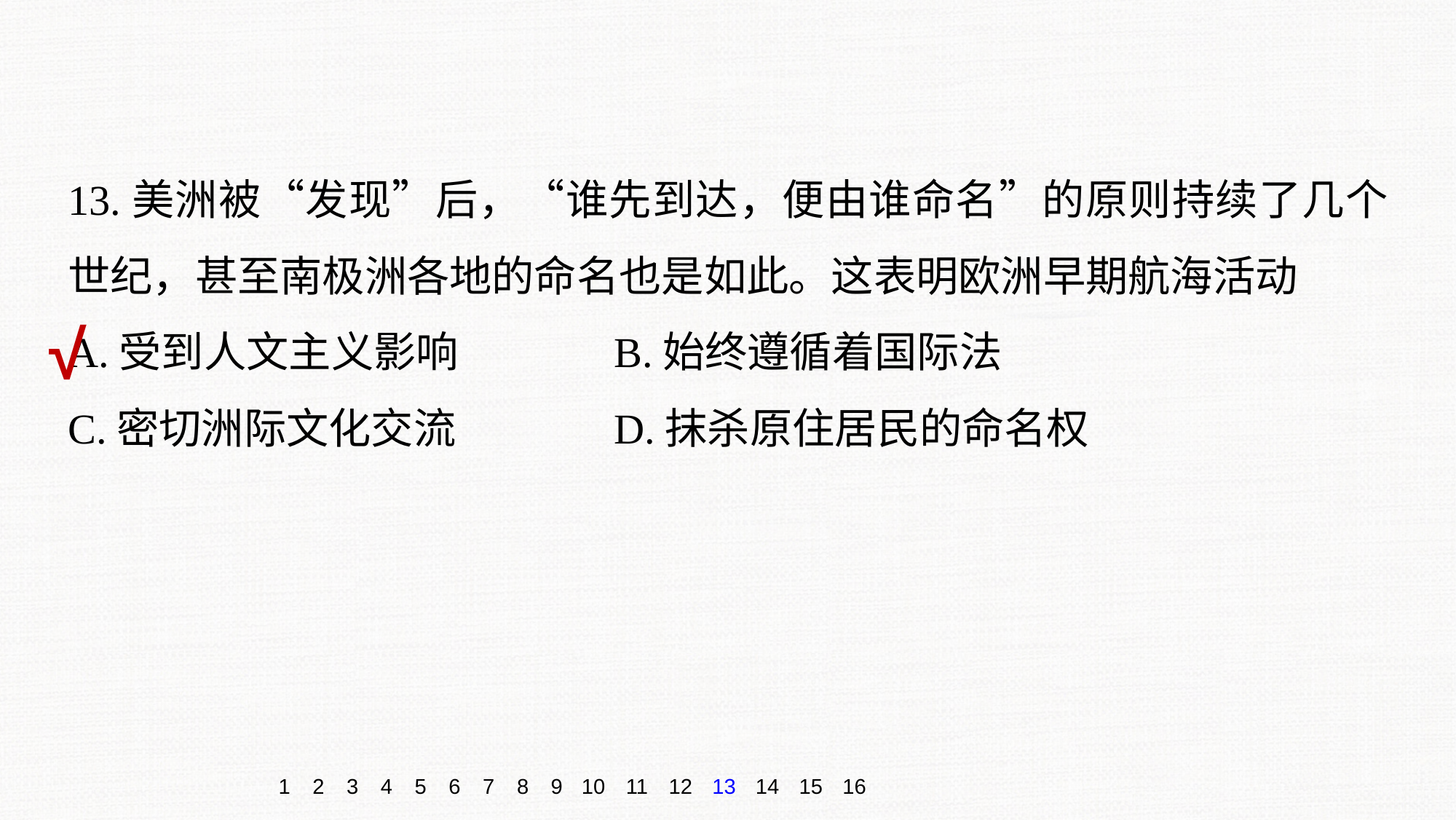

13.美洲被“发现”后，“谁先到达，便由谁命名”的原则持续了几个世纪，甚至南极洲各地的命名也是如此。这表明欧洲早期航海活动
A.受到人文主义影响  		B.始终遵循着国际法
C.密切洲际文化交流  		D.抹杀原住居民的命名权
√
1
2
3
4
5
6
7
8
9
10
11
12
13
14
15
16